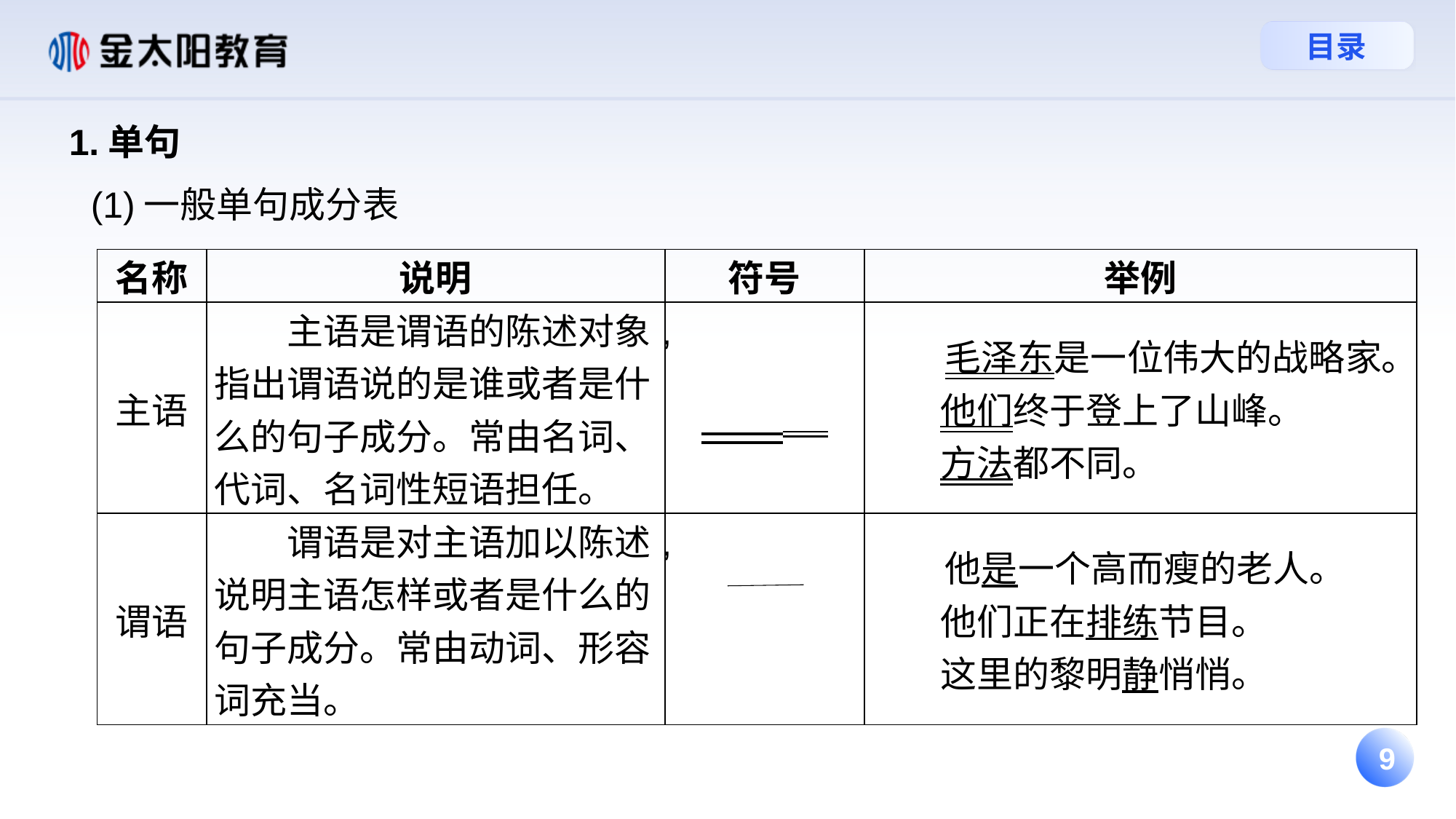

1.单句
(1)一般单句成分表
| 名称 | 说明 | 符号 | 举例 |
| --- | --- | --- | --- |
| 主语 | 主语是谓语的陈述对象,指出谓语说的是谁或者是什么的句子成分。常由名词、代词、名词性短语担任。 |  | 毛泽东是一位伟大的战略家。 他们终于登上了山峰。 方法都不同。 |
| 谓语 | 谓语是对主语加以陈述,说明主语怎样或者是什么的句子成分。常由动词、形容词充当。 |  | 他是一个高而瘦的老人。 他们正在排练节目。 这里的黎明静悄悄。 |